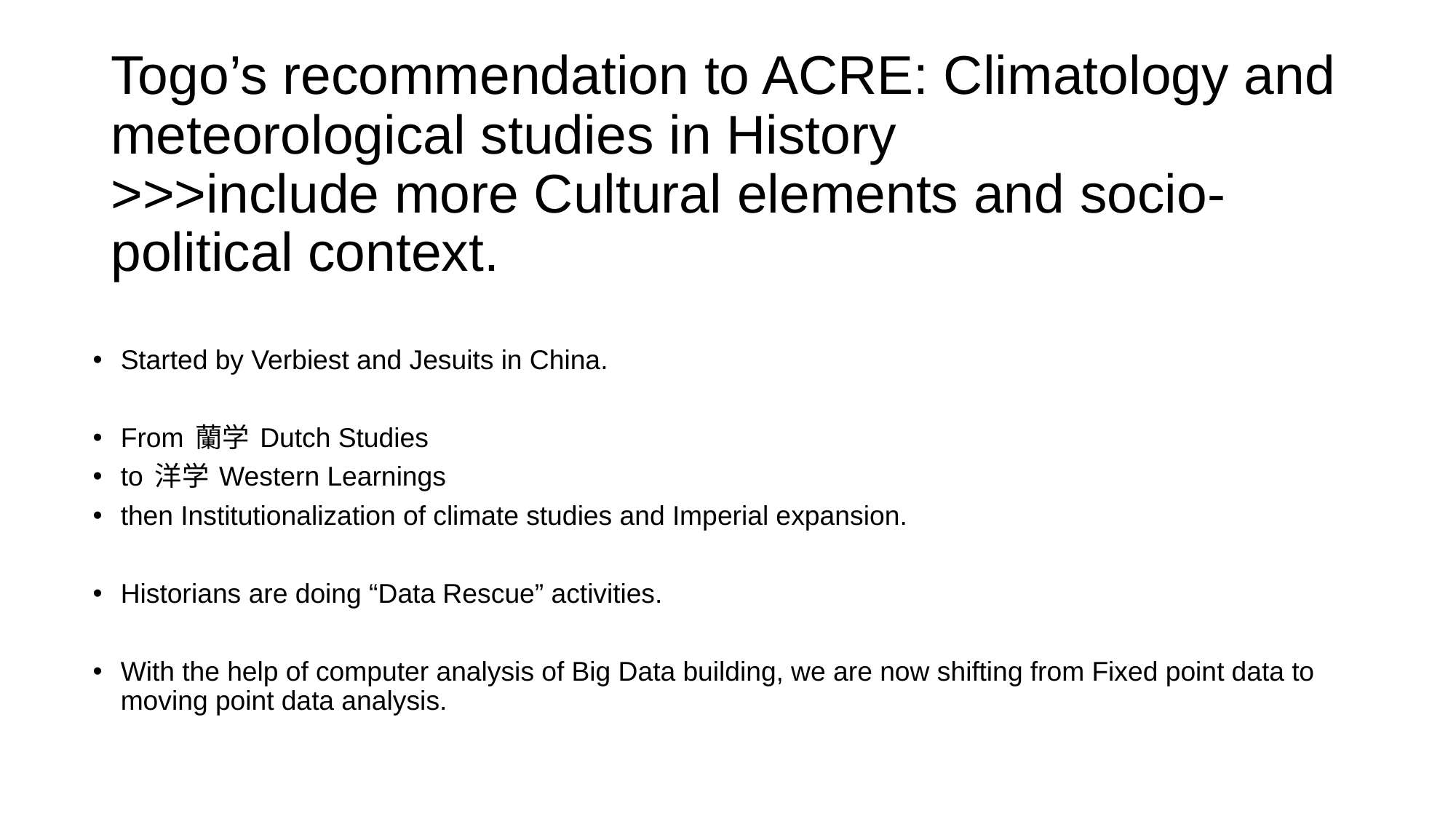

# Togo’s recommendation to ACRE: Climatology and meteorological studies in History >>>include more Cultural elements and socio-political context.
Started by Verbiest and Jesuits in China.

From 蘭学 Dutch Studies
to 洋学 Western Learnings
then Institutionalization of climate studies and Imperial expansion.

Historians are doing “Data Rescue” activities.

With the help of computer analysis of Big Data building, we are now shifting from Fixed point data to moving point data analysis.